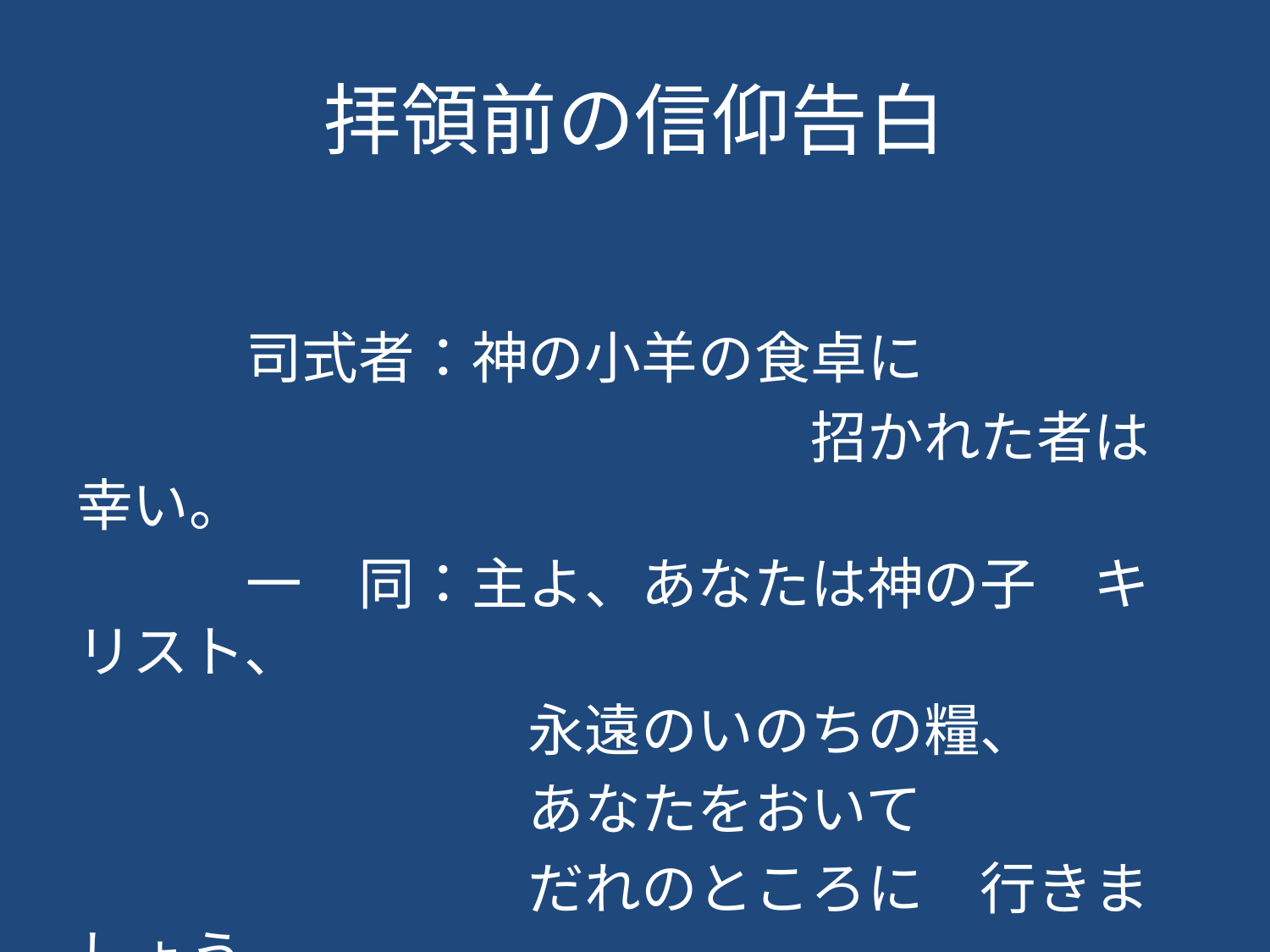

# 拝領前の信仰告白
　　　司式者：神の小羊の食卓に
　　　　　　　　　　　　　招かれた者は幸い。
　　　一　同：主よ、あなたは神の子　キリスト、
　　　　　　　　永遠のいのちの糧、
　　　　　　　　あなたをおいて
　　　　　　　　だれのところに　行きましょう。